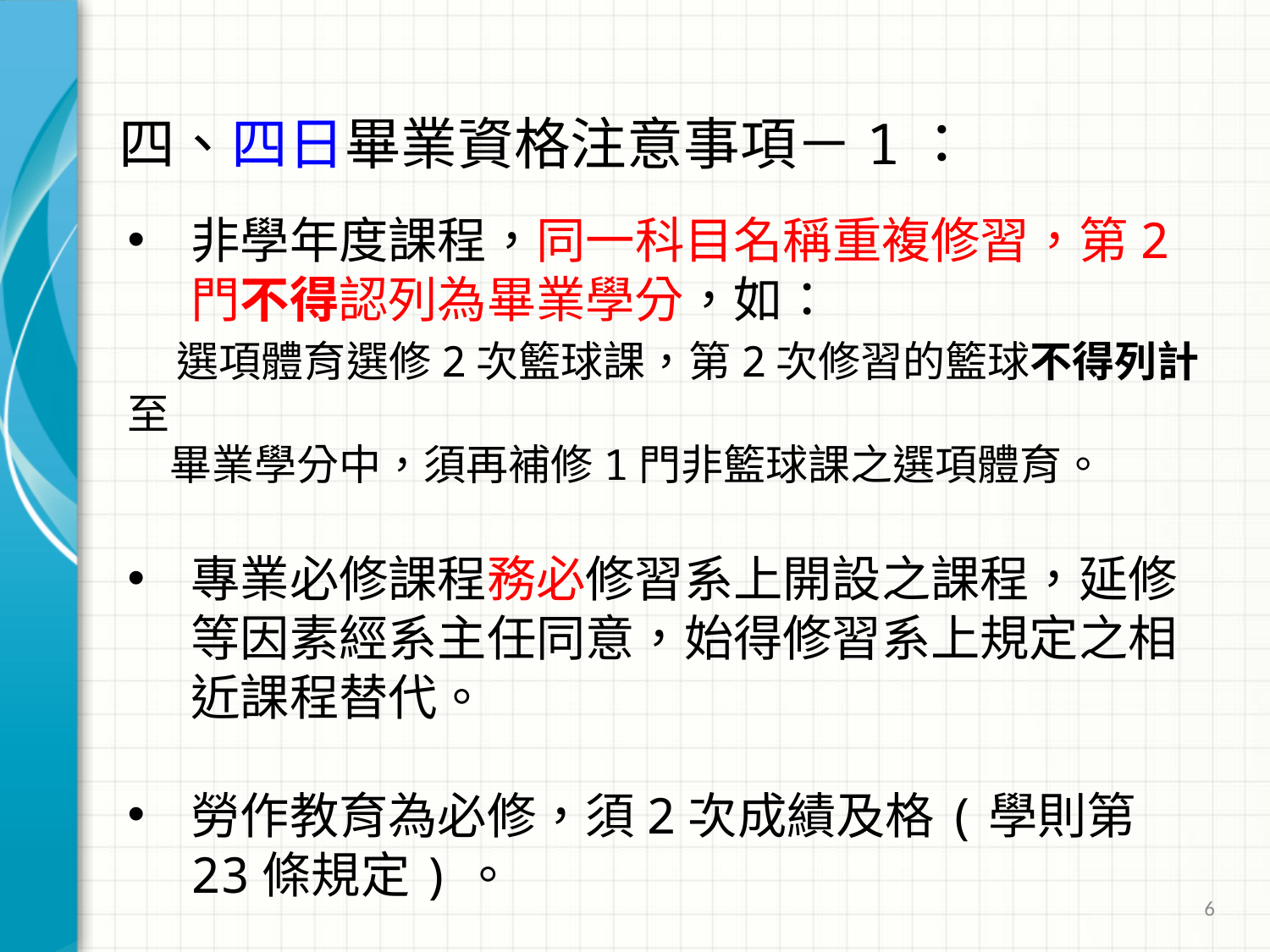

# 四、四日畢業資格注意事項－1：
非學年度課程，同一科目名稱重複修習，第2門不得認列為畢業學分，如：
　選項體育選修2次籃球課，第2次修習的籃球不得列計至
　畢業學分中，須再補修1門非籃球課之選項體育。

專業必修課程務必修習系上開設之課程，延修等因素經系主任同意，始得修習系上規定之相近課程替代。

勞作教育為必修，須2次成績及格(學則第23條規定)。
6